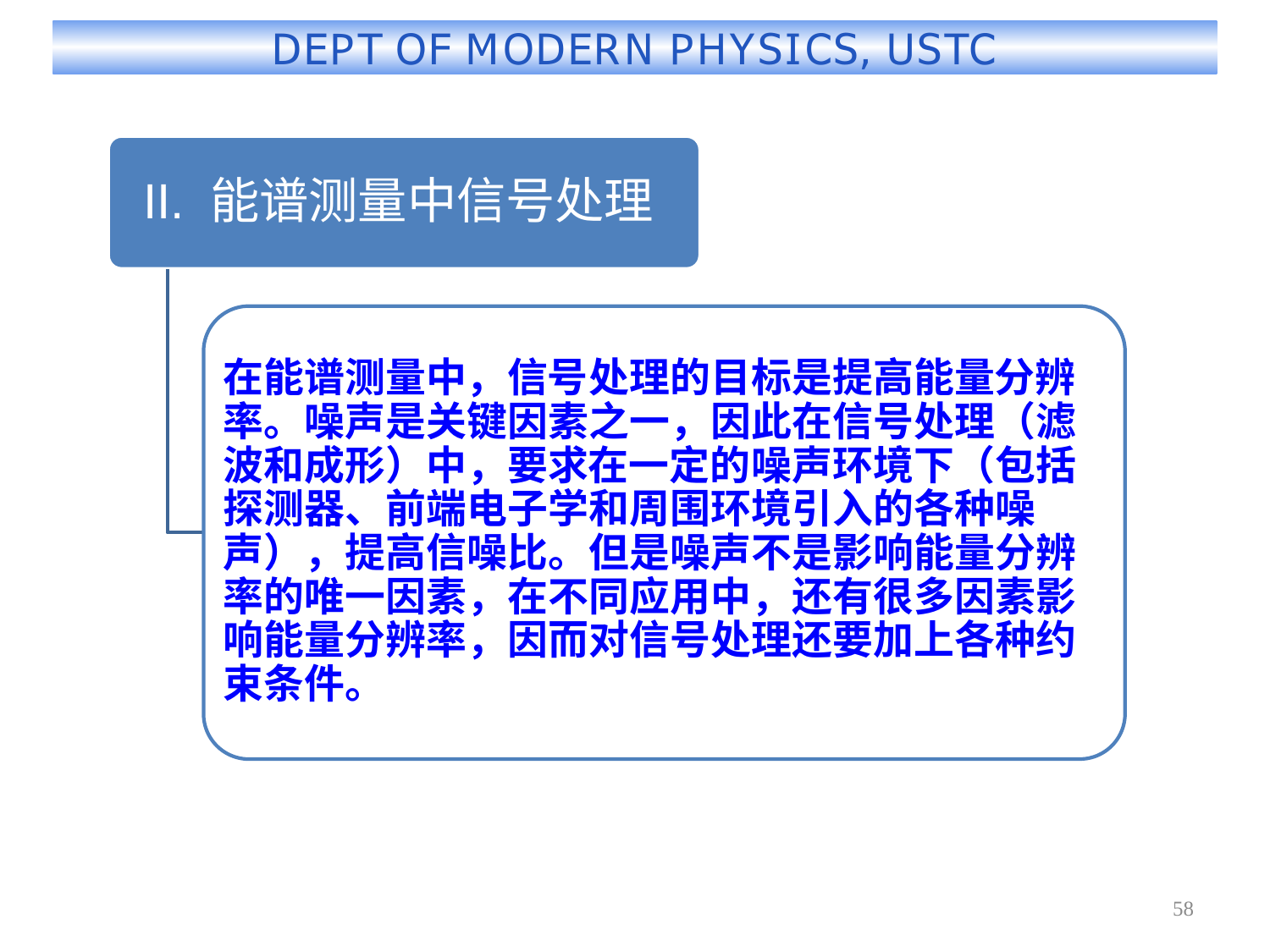

# 基础核电子学
II. 能谱测量中信号处理
在能谱测量中，信号处理的目标是提高能量分辨率。噪声是关键因素之一，因此在信号处理（滤波和成形）中，要求在一定的噪声环境下（包括探测器、前端电子学和周围环境引入的各种噪声），提高信噪比。但是噪声不是影响能量分辨率的唯一因素，在不同应用中，还有很多因素影响能量分辨率，因而对信号处理还要加上各种约束条件。
58